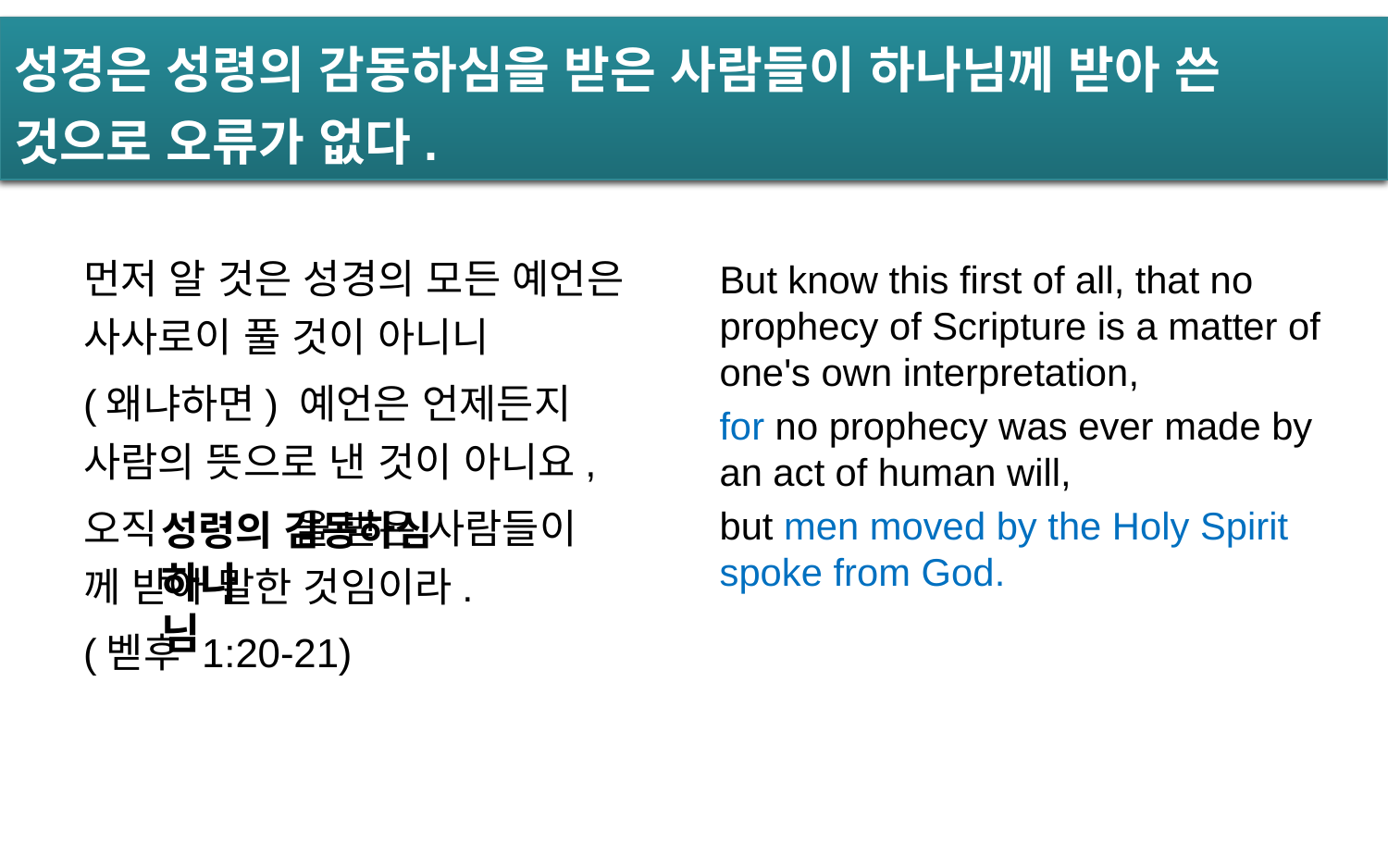

# 성경은 성령의 감동하심을 받은 사람들이 하나님께 받아 쓴 것으로 오류가 없다.
먼저 알 것은 성경의 모든 예언은 사사로이 풀 것이 아니니
(왜냐하면) 예언은 언제든지 사람의 뜻으로 낸 것이 아니요,
오직            을 받은 사람들이       께 받아 말한 것임이라.
(벧후 1:20-21)
But know this first of all, that no prophecy of Scripture is a matter of one's own interpretation,
for no prophecy was ever made by an act of human will,
but men moved by the Holy Spirit spoke from God.
성령의 감동하심
하나님